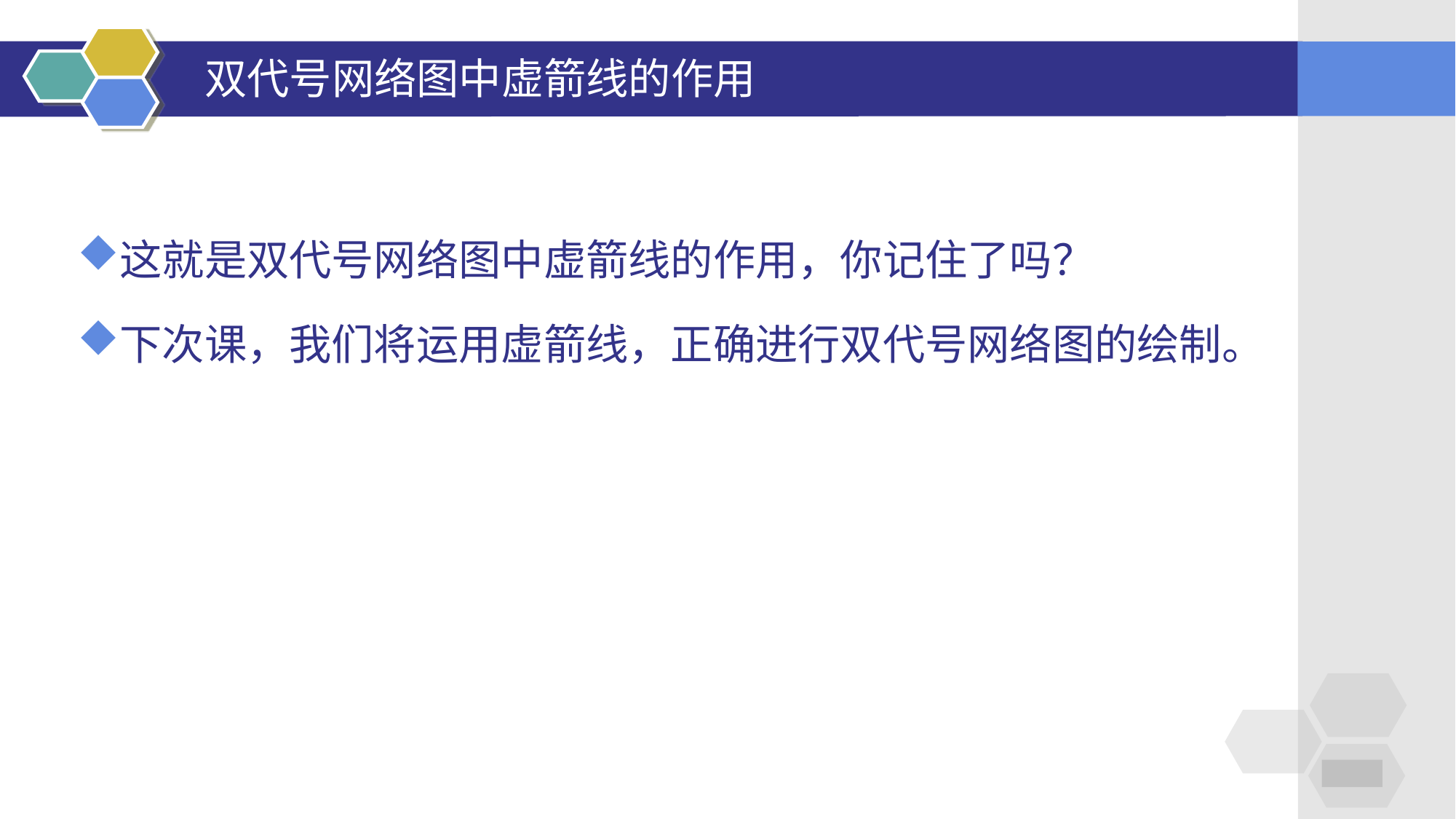

# 双代号网络图中虚箭线的作用

这就是双代号网络图中虚箭线的作用，你记住了吗？
下次课，我们将运用虚箭线，正确进行双代号网络图的绘制。

8